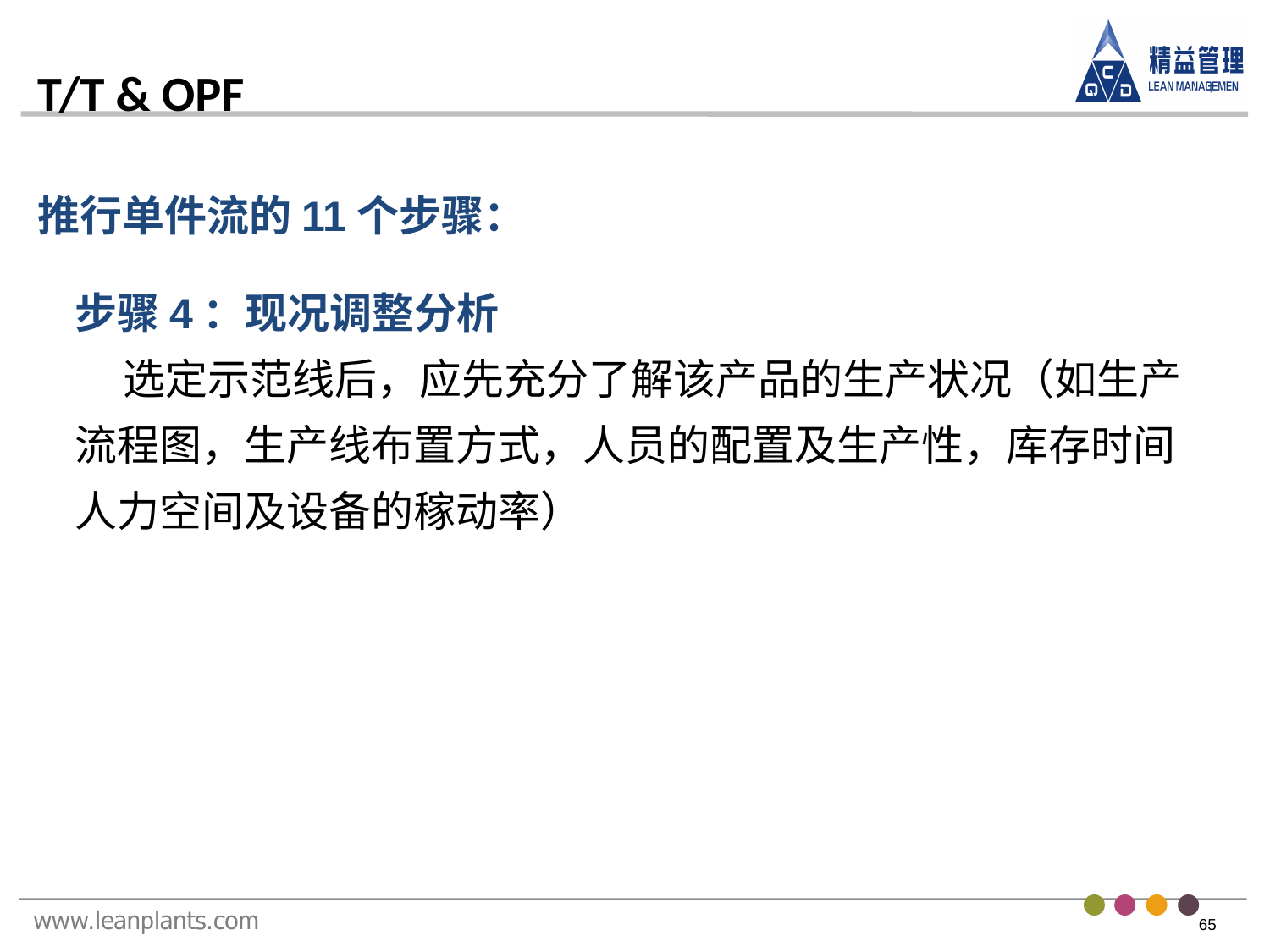

推行单件流的11个步骤：
步骤4：现况调整分析
    选定示范线后，应先充分了解该产品的生产状况（如生产流程图，生产线布置方式，人员的配置及生产性，库存时间人力空间及设备的稼动率）